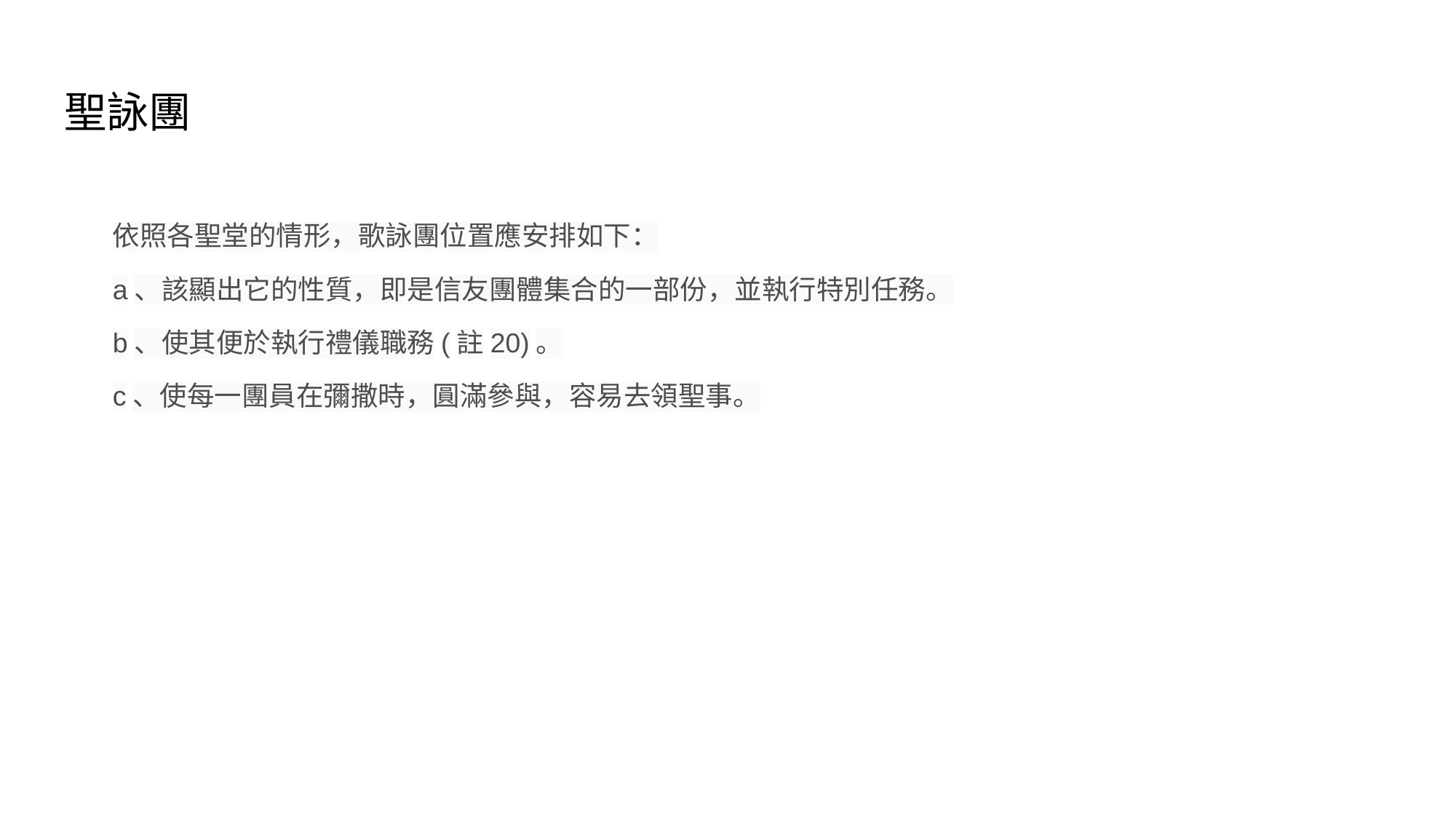

# 聖詠團
依照各聖堂的情形，歌詠團位置應安排如下：
a、該顯出它的性質，即是信友團體集合的一部份，並執行特別任務。
b、使其便於執行禮儀職務(註20)。
c、使每一團員在彌撒時，圓滿參與，容易去領聖事。